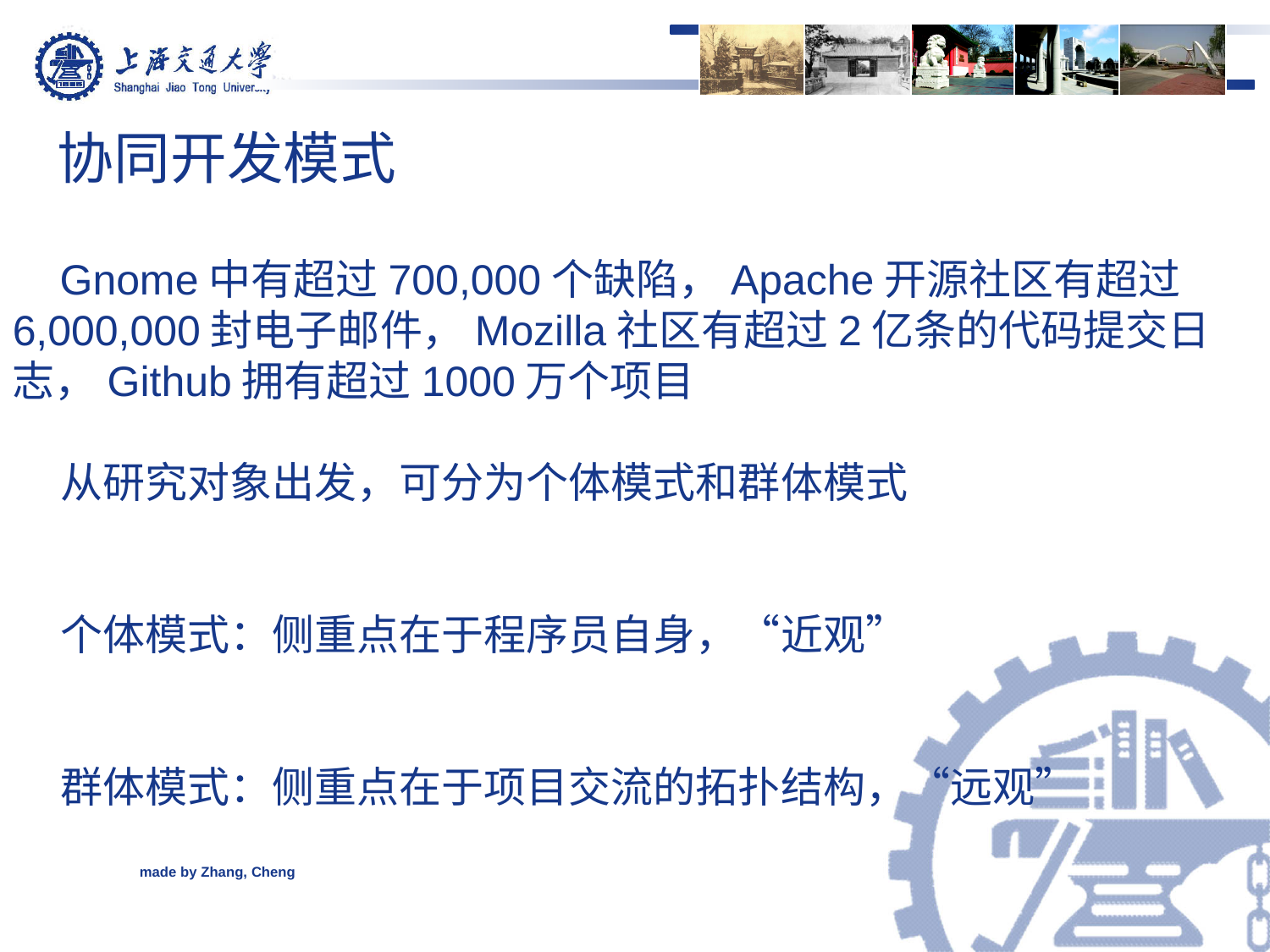

协同开发模式

    Gnome中有超过700,000个缺陷，Apache开源社区有超过6,000,000封电子邮件，Mozilla社区有超过2亿条的代码提交日志，Github拥有超过1000万个项目

    从研究对象出发，可分为个体模式和群体模式

    个体模式：侧重点在于程序员自身，“近观”

    群体模式：侧重点在于项目交流的拓扑结构，“远观”
made by Zhang, Cheng